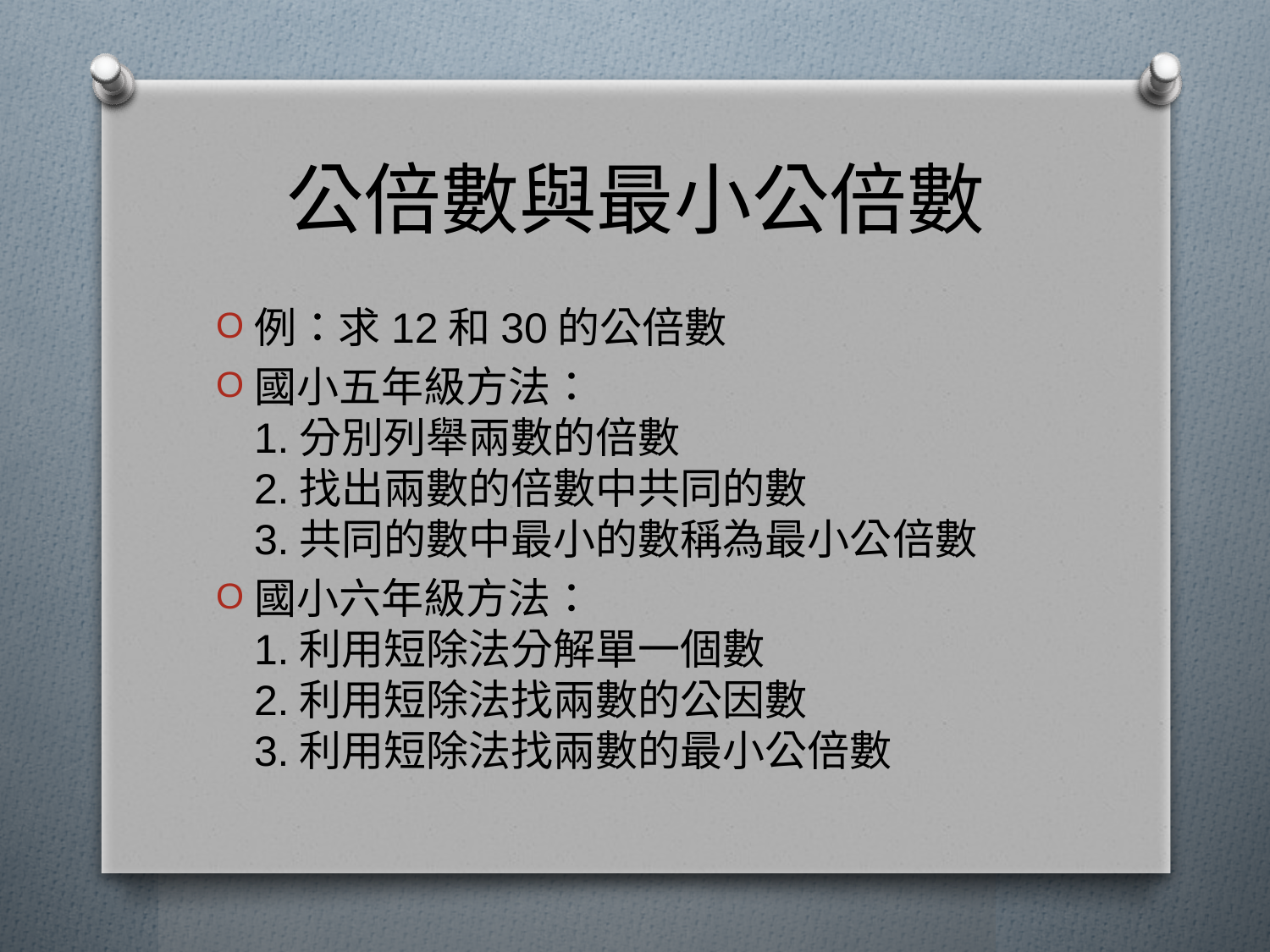

# 公倍數與最小公倍數
例：求12和30的公倍數
國小五年級方法：
1.分別列舉兩數的倍數
2.找出兩數的倍數中共同的數
3.共同的數中最小的數稱為最小公倍數
國小六年級方法：
1.利用短除法分解單一個數
2.利用短除法找兩數的公因數
3.利用短除法找兩數的最小公倍數